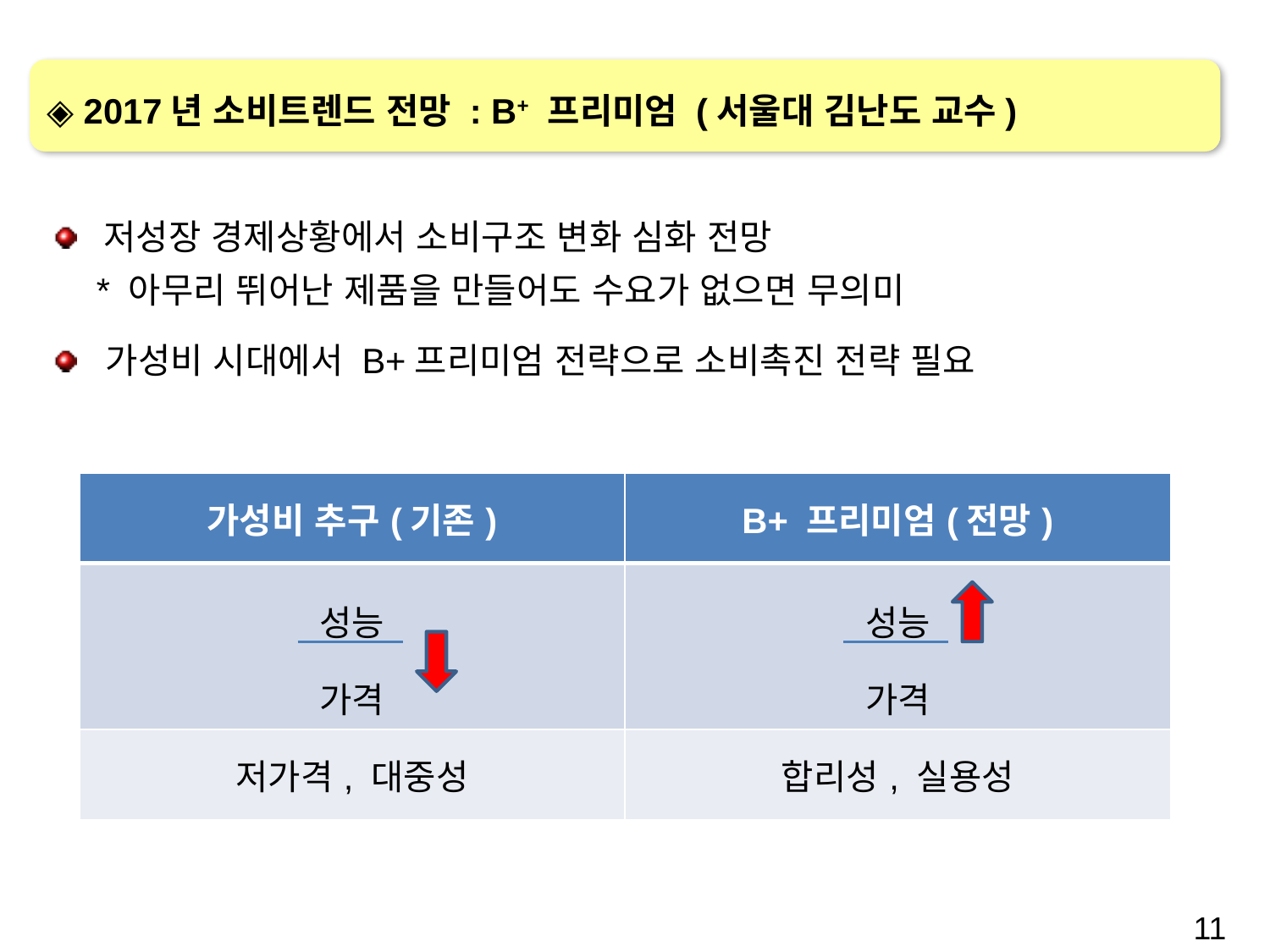

◈ 2017년 소비트렌드 전망 : B+ 프리미엄 (서울대 김난도 교수)
  저성장 경제상황에서 소비구조 변화 심화 전망
  * 아무리 뛰어난 제품을 만들어도 수요가 없으면 무의미
  가성비 시대에서 B+프리미엄 전략으로 소비촉진 전략 필요

| 가성비 추구(기존) | B+ 프리미엄(전망) |
| --- | --- |
| 성능 가격 | 성능 가격 |
| 저가격, 대중성 | 합리성, 실용성 |

11